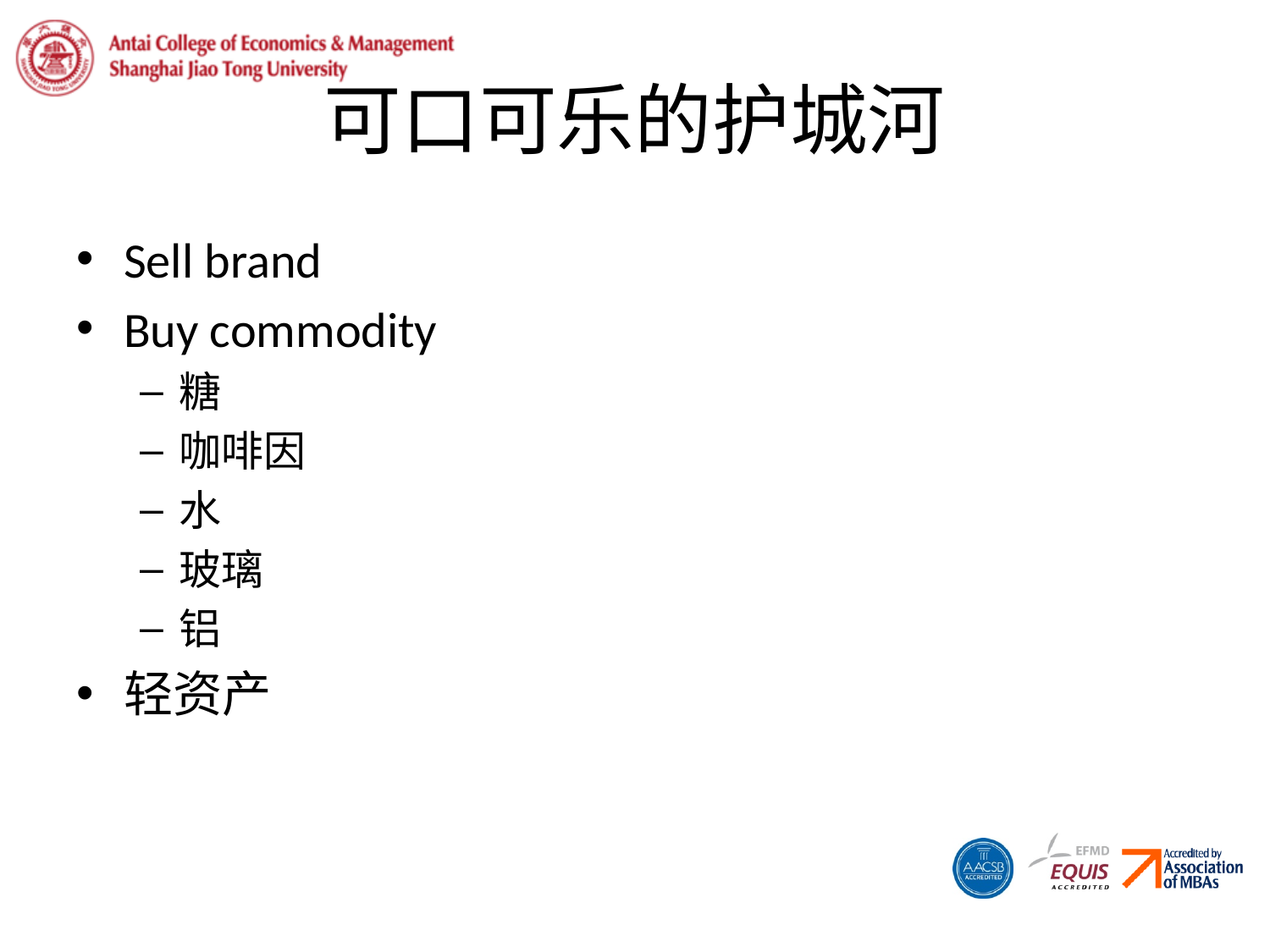

# 可口可乐的护城河
Sell brand
Buy commodity
糖
咖啡因
水
玻璃
铝
轻资产